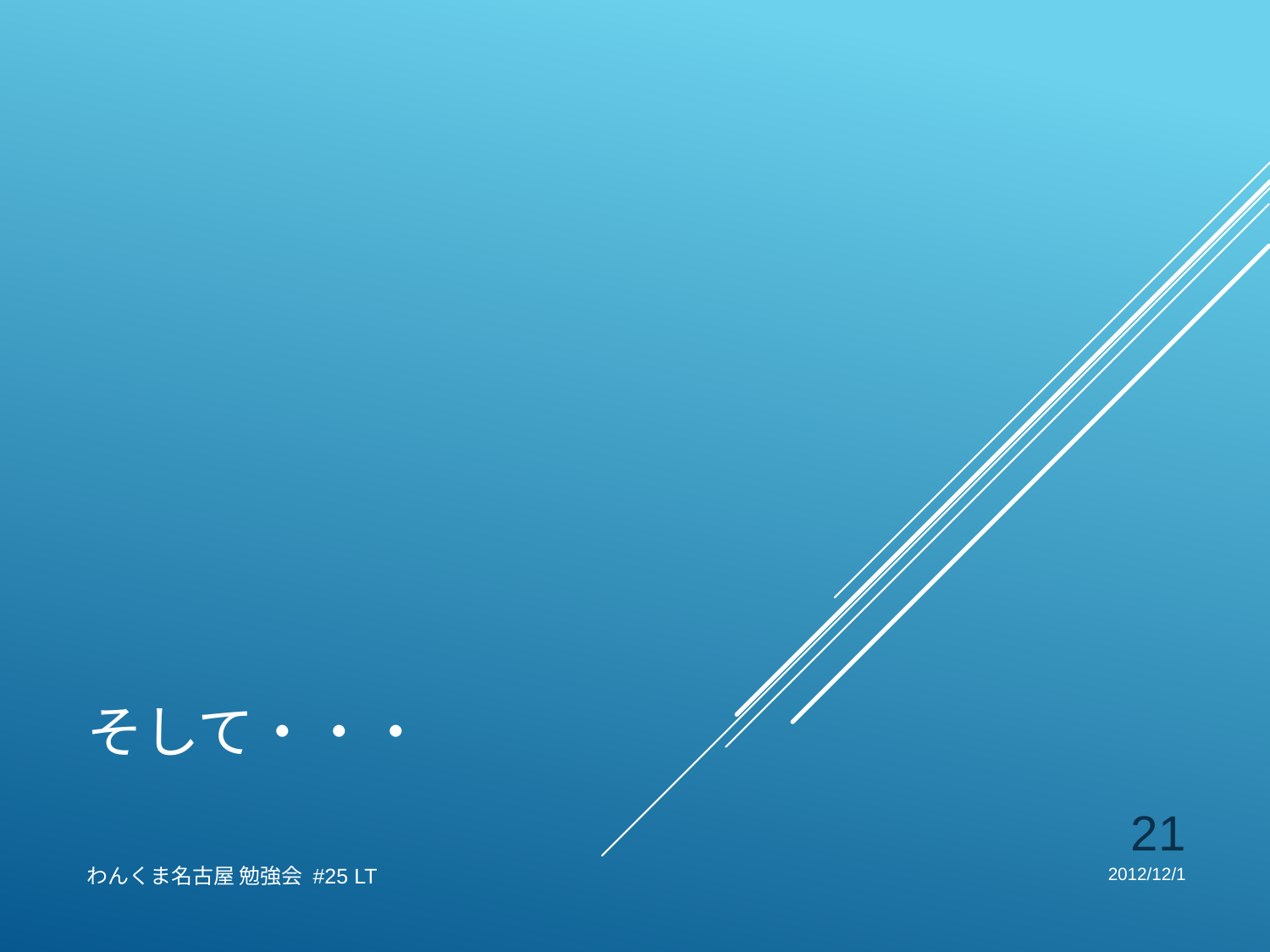

# そして・・・
21
わんくま名古屋 勉強会 #25 LT
2012/12/1